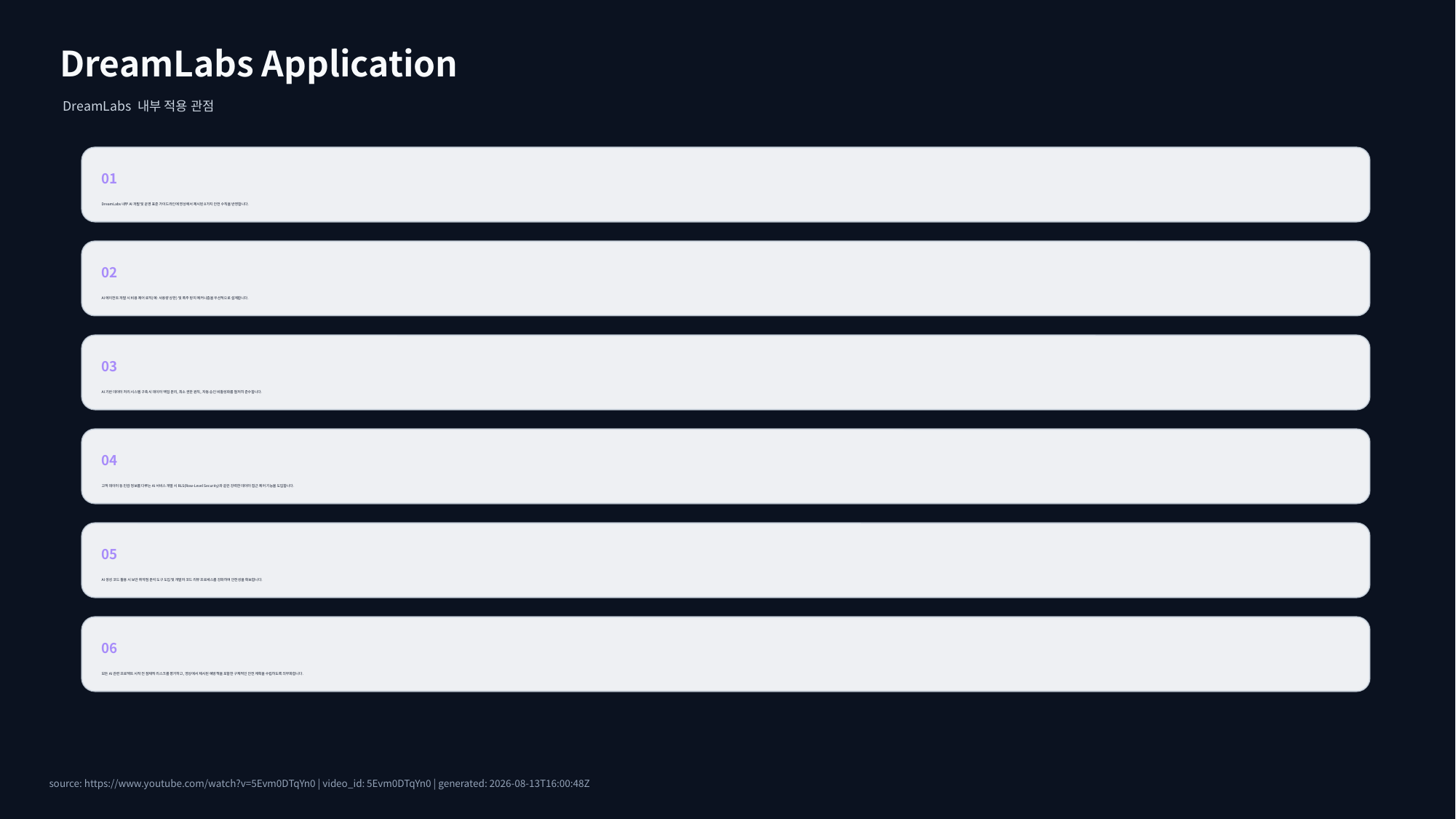

DreamLabs Application
DreamLabs 내부 적용 관점

01
DreamLabs 내부 AI 개발 및 운영 표준 가이드라인에 영상에서 제시된 8가지 안전 수칙을 반영합니다.

02
AI 에이전트 개발 시 비용 제어 로직(예: 사용량 상한) 및 폭주 방지 메커니즘을 우선적으로 설계합니다.

03
AI 기반 데이터 처리 시스템 구축 시 데이터 백업 분리, 최소 권한 원칙, 자동 승인 비활성화를 철저히 준수합니다.

04
고객 데이터 등 민감 정보를 다루는 AI 서비스 개발 시 RLS(Row-Level Security)와 같은 강력한 데이터 접근 제어 기능을 도입합니다.

05
AI 생성 코드 활용 시 보안 취약점 분석 도구 도입 및 개발자 코드 리뷰 프로세스를 강화하여 안전성을 확보합니다.

06
모든 AI 관련 프로젝트 시작 전 잠재적 리스크를 평가하고, 영상에서 제시된 예방책을 포함한 구체적인 안전 계획을 수립하도록 의무화합니다.
source: https://www.youtube.com/watch?v=5Evm0DTqYn0 | video_id: 5Evm0DTqYn0 | generated: 2026-08-13T16:00:48Z